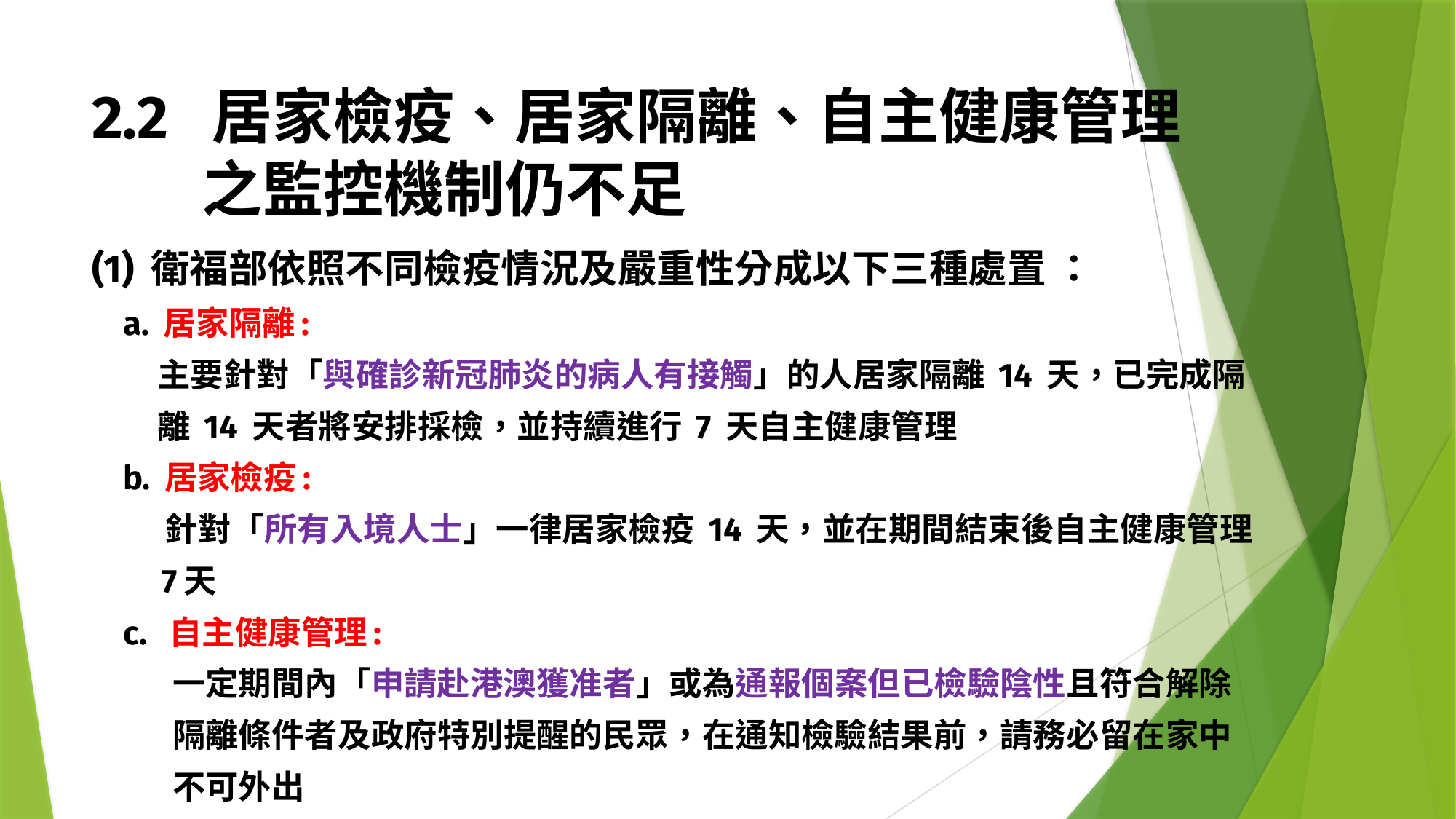

# 2.2  居家檢疫、居家隔離、自主健康管理 之監控機制仍不足
(1) 衛福部依照不同檢疫情況及嚴重性分成以下三種處置 ：
    a. 居家隔離:
        主要針對「與確診新冠肺炎的病人有接觸」的人居家隔離 14 天，已完成隔
        離 14 天者將安排採檢，並持續進行 7 天自主健康管理
    b. 居家檢疫:
         針對「所有入境人士」一律居家檢疫 14 天，並在期間結束後自主健康管理
         7天
    c.  自主健康管理:
          一定期間內「申請赴港澳獲准者」或為通報個案但已檢驗陰性且符合解除
          隔離條件者及政府特別提醒的民眾，在通知檢驗結果前，請務必留在家中
          不可外出